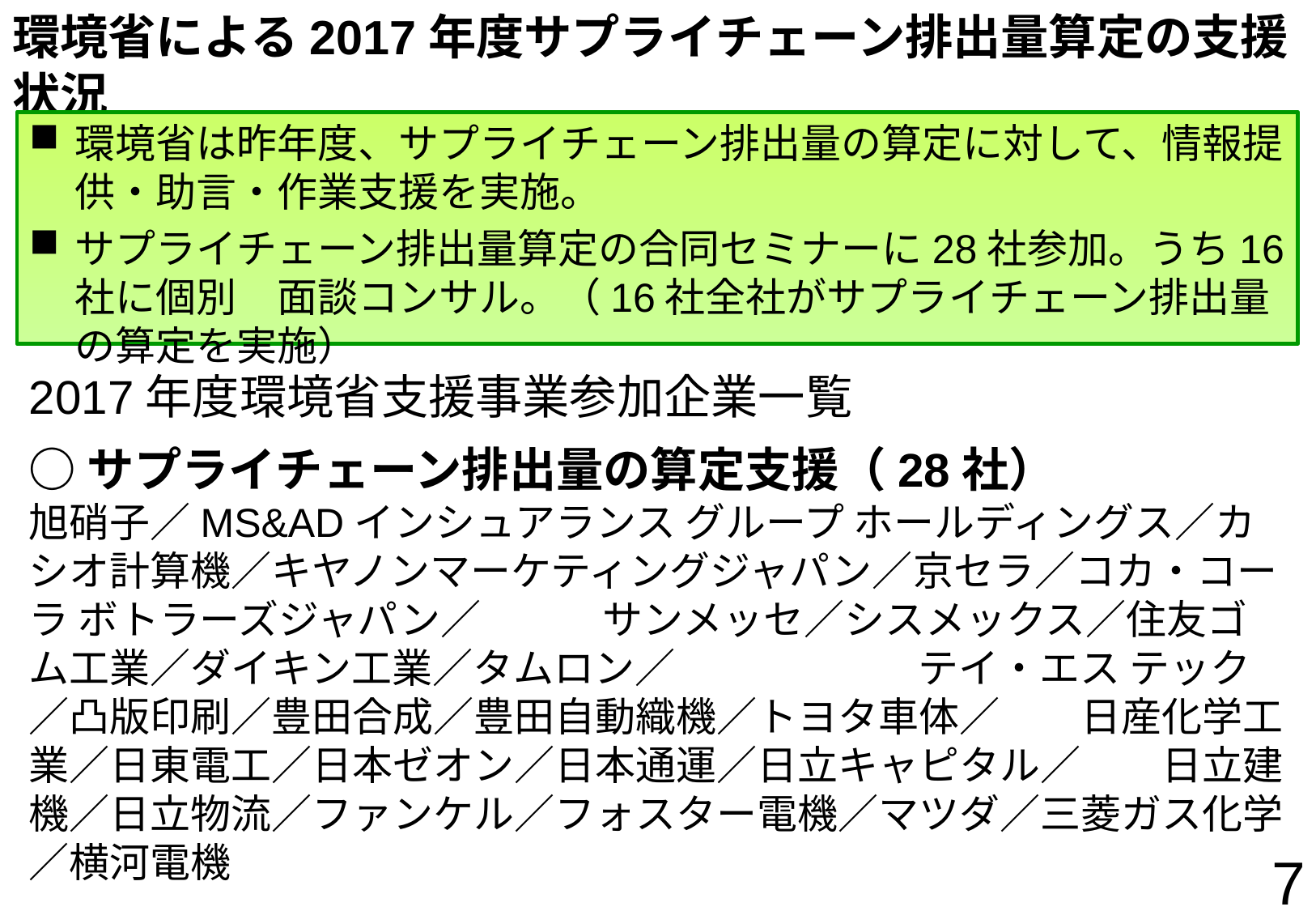

# 環境省による2017年度サプライチェーン排出量算定の支援状況
環境省は昨年度、サプライチェーン排出量の算定に対して、情報提供・助言・作業支援を実施。
サプライチェーン排出量算定の合同セミナーに28社参加。うち16社に個別　面談コンサル。（16社全社がサプライチェーン排出量の算定を実施）

2017年度環境省支援事業参加企業一覧
○サプライチェーン排出量の算定支援（28社）
旭硝子／MS&ADインシュアランス グループ ホールディングス／カシオ計算機／キヤノンマーケティングジャパン／京セラ／コカ・コーラ ボトラーズジャパン／　　　サンメッセ／シスメックス／住友ゴム工業／ダイキン工業／タムロン／　　　　　　テイ・エス テック／凸版印刷／豊田合成／豊田自動織機／トヨタ車体／　　日産化学工業／日東電工／日本ゼオン／日本通運／日立キャピタル／　　日立建機／日立物流／ファンケル／フォスター電機／マツダ／三菱ガス化学／横河電機
7